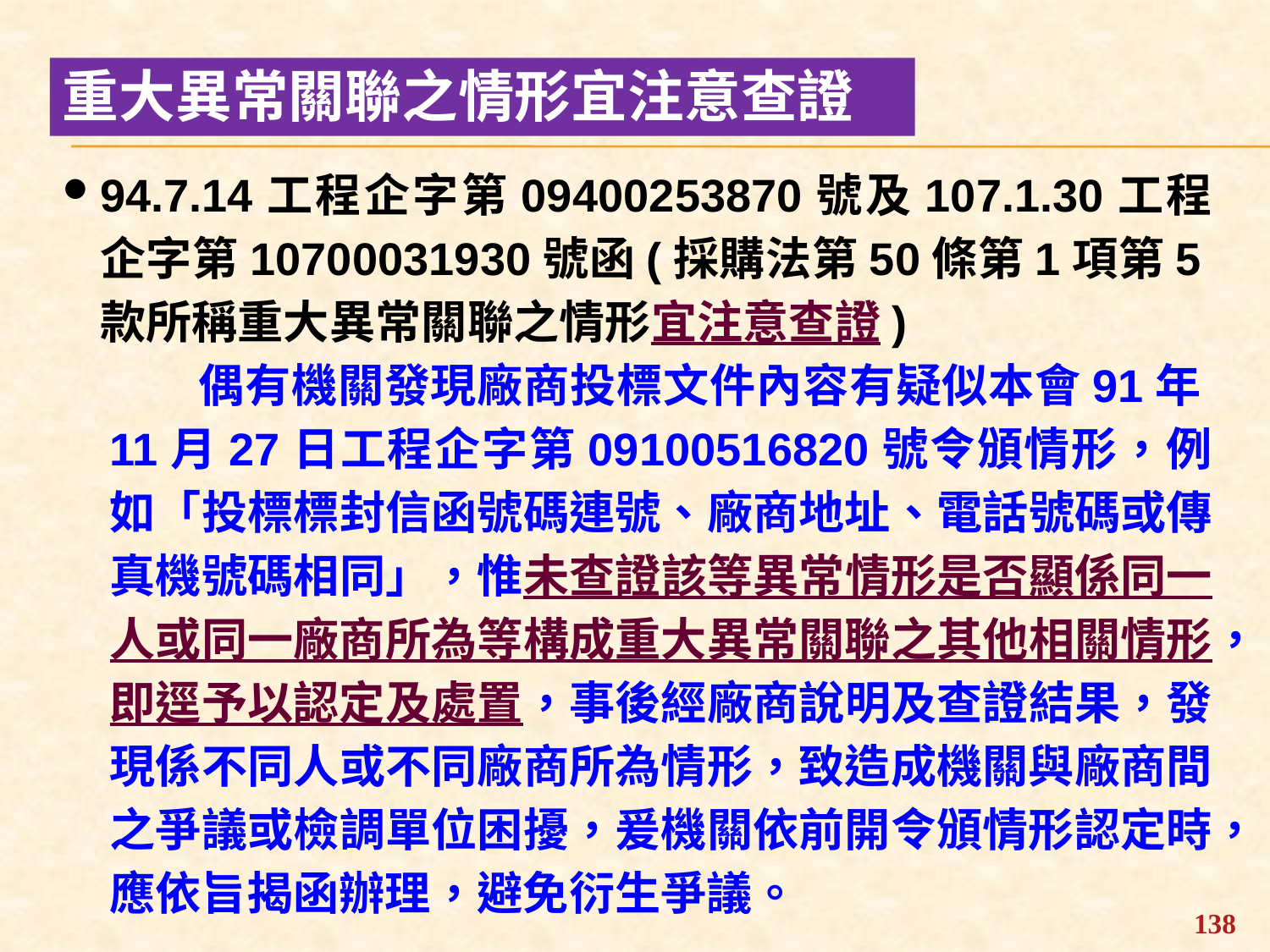

重大異常關聯之情形宜注意查證
94.7.14工程企字第09400253870號及107.1.30工程企字第10700031930號函(採購法第50條第1項第5款所稱重大異常關聯之情形宜注意查證)
偶有機關發現廠商投標文件內容有疑似本會91年11月27日工程企字第09100516820號令頒情形，例如「投標標封信函號碼連號、廠商地址、電話號碼或傳真機號碼相同」，惟未查證該等異常情形是否顯係同一人或同一廠商所為等構成重大異常關聯之其他相關情形，即逕予以認定及處置，事後經廠商說明及查證結果，發現係不同人或不同廠商所為情形，致造成機關與廠商間之爭議或檢調單位困擾，爰機關依前開令頒情形認定時，應依旨揭函辦理，避免衍生爭議。
138